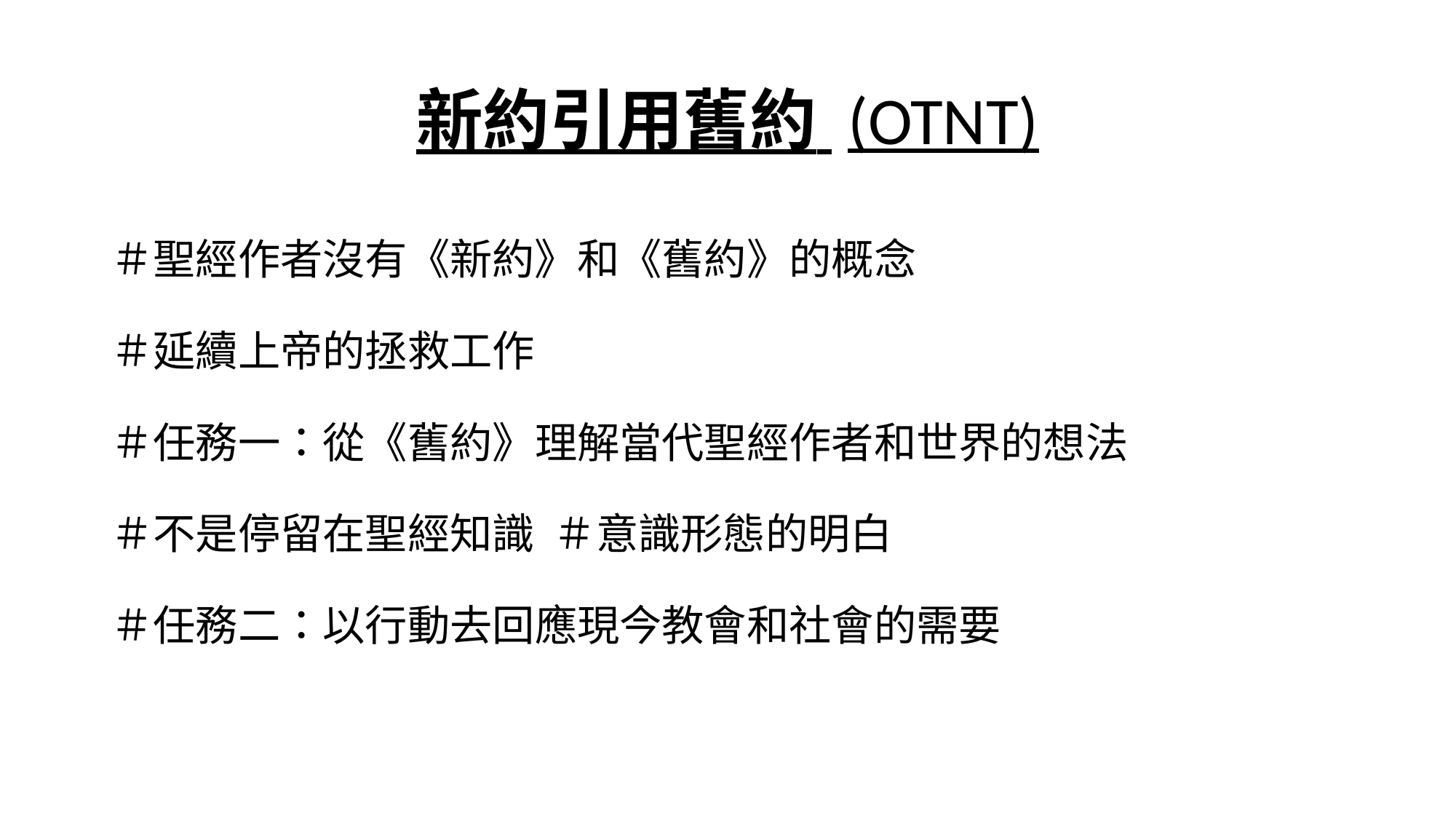

# 新約引用舊約 (OTNT)
＃聖經作者沒有《新約》和《舊約》的概念
＃延續上帝的拯救工作
＃任務一：從《舊約》理解當代聖經作者和世界的想法
＃不是停留在聖經知識  ＃意識形態的明白
＃任務二：以行動去回應現今教會和社會的需要